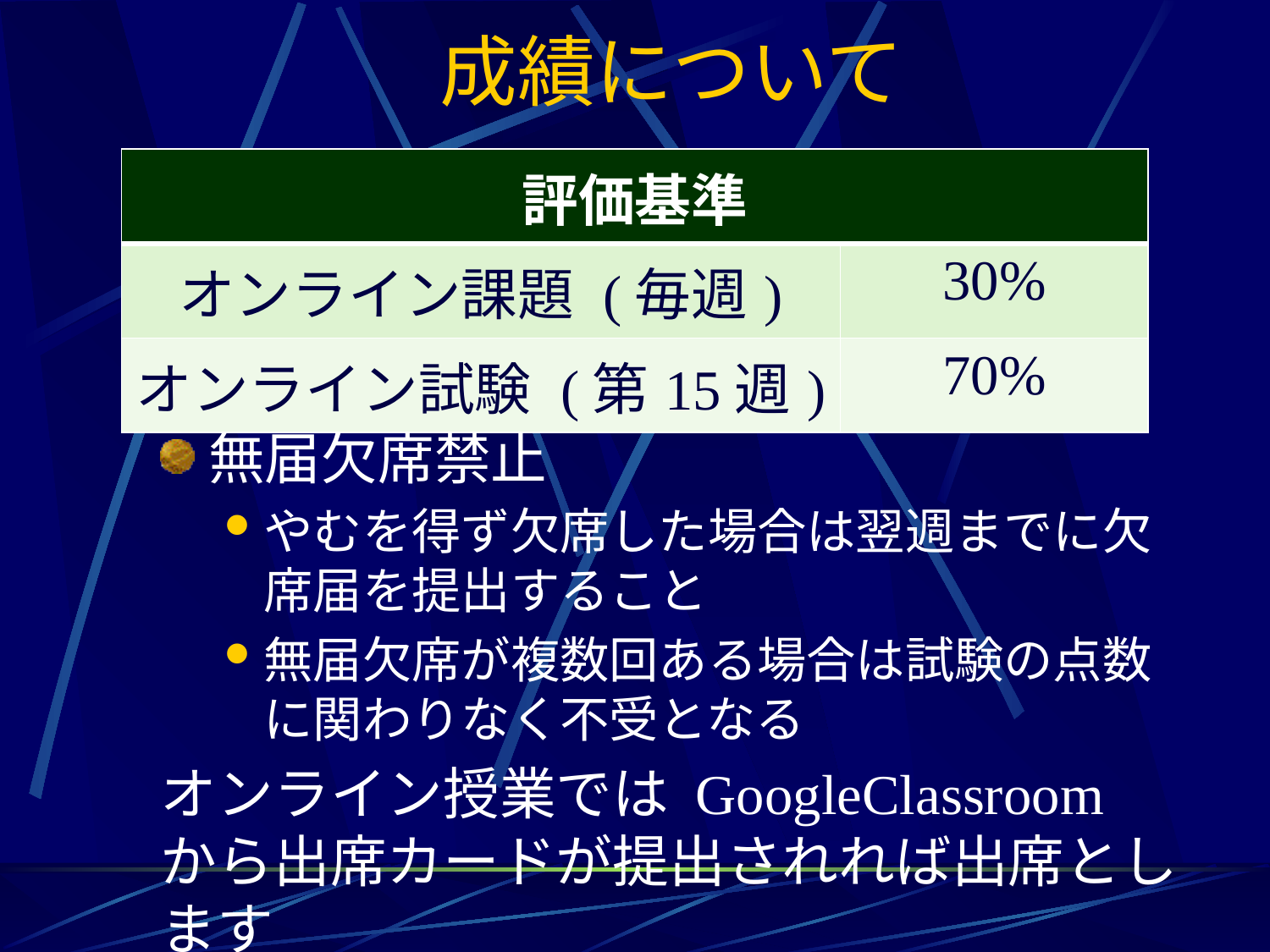

# 成績について
| 評価基準 |  |
| --- | --- |
| オンライン課題 (毎週) | 30% |
| オンライン試験 (第15週) | 70% |
無届欠席禁止
やむを得ず欠席した場合は翌週までに欠席届を提出すること
無届欠席が複数回ある場合は試験の点数に関わりなく不受となる
オンライン授業では GoogleClassroom から出席カードが提出されれば出席とします